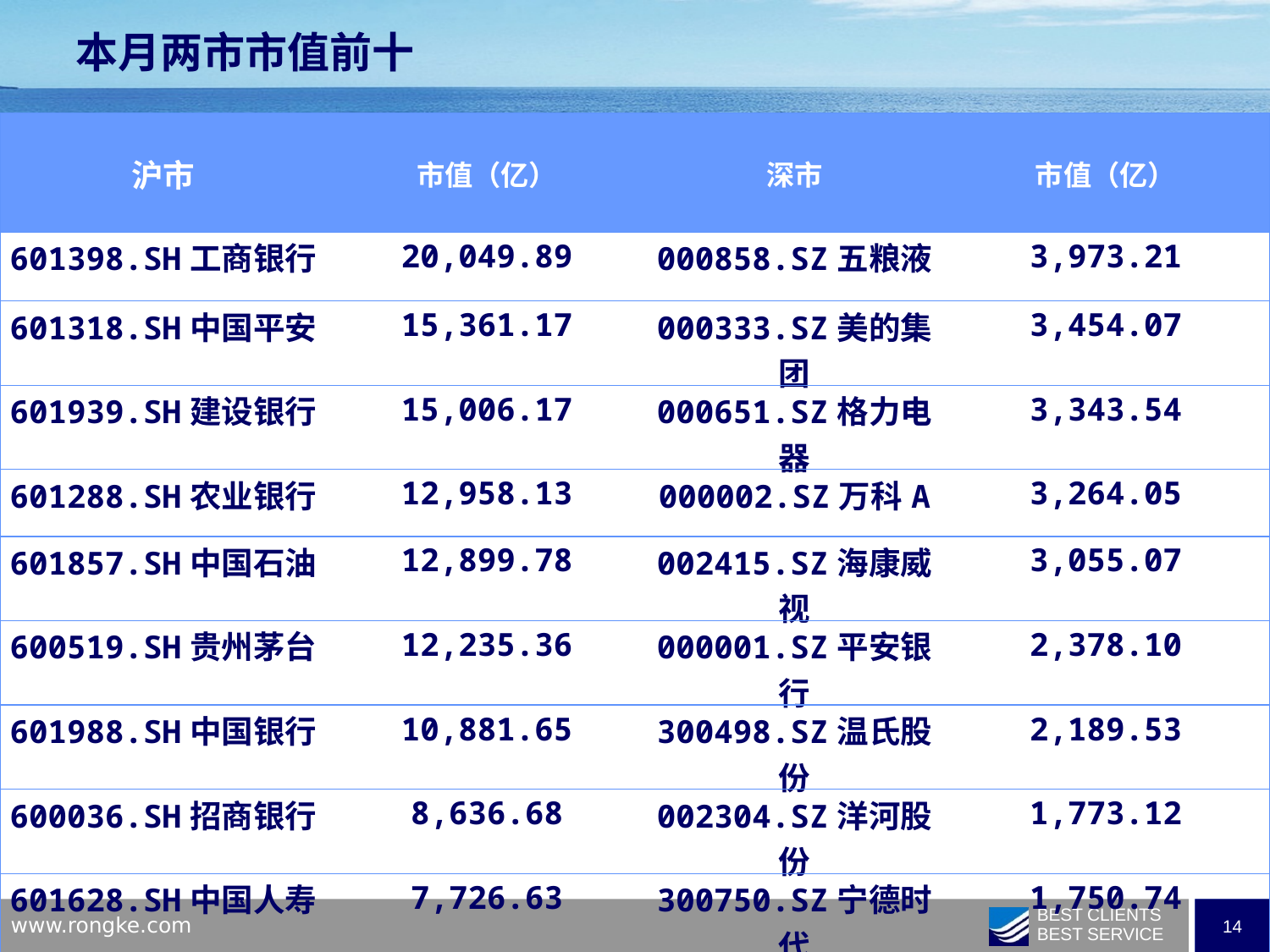

本月两市市值前十
| 沪市 | 市值（亿） | 深市 | 市值（亿） |
| --- | --- | --- | --- |
| 601398.SH工商银行 | 20,049.89 | 000858.SZ五粮液 | 3,973.21 |
| 601318.SH中国平安 | 15,361.17 | 000333.SZ美的集团 | 3,454.07 |
| 601939.SH建设银行 | 15,006.17 | 000651.SZ格力电器 | 3,343.54 |
| 601288.SH农业银行 | 12,958.13 | 000002.SZ万科A | 3,264.05 |
| 601857.SH中国石油 | 12,899.78 | 002415.SZ海康威视 | 3,055.07 |
| 600519.SH贵州茅台 | 12,235.36 | 000001.SZ平安银行 | 2,378.10 |
| 601988.SH中国银行 | 10,881.65 | 300498.SZ温氏股份 | 2,189.53 |
| 600036.SH招商银行 | 8,636.68 | 002304.SZ洋河股份 | 1,773.12 |
| 601628.SH中国人寿 | 7,726.63 | 300750.SZ宁德时代 | 1,750.74 |
| 600028.SH中国石化 | 6,747.43 | 001979.SZ招商蛇口 | 1,740.51 |
|  |  |  |  |